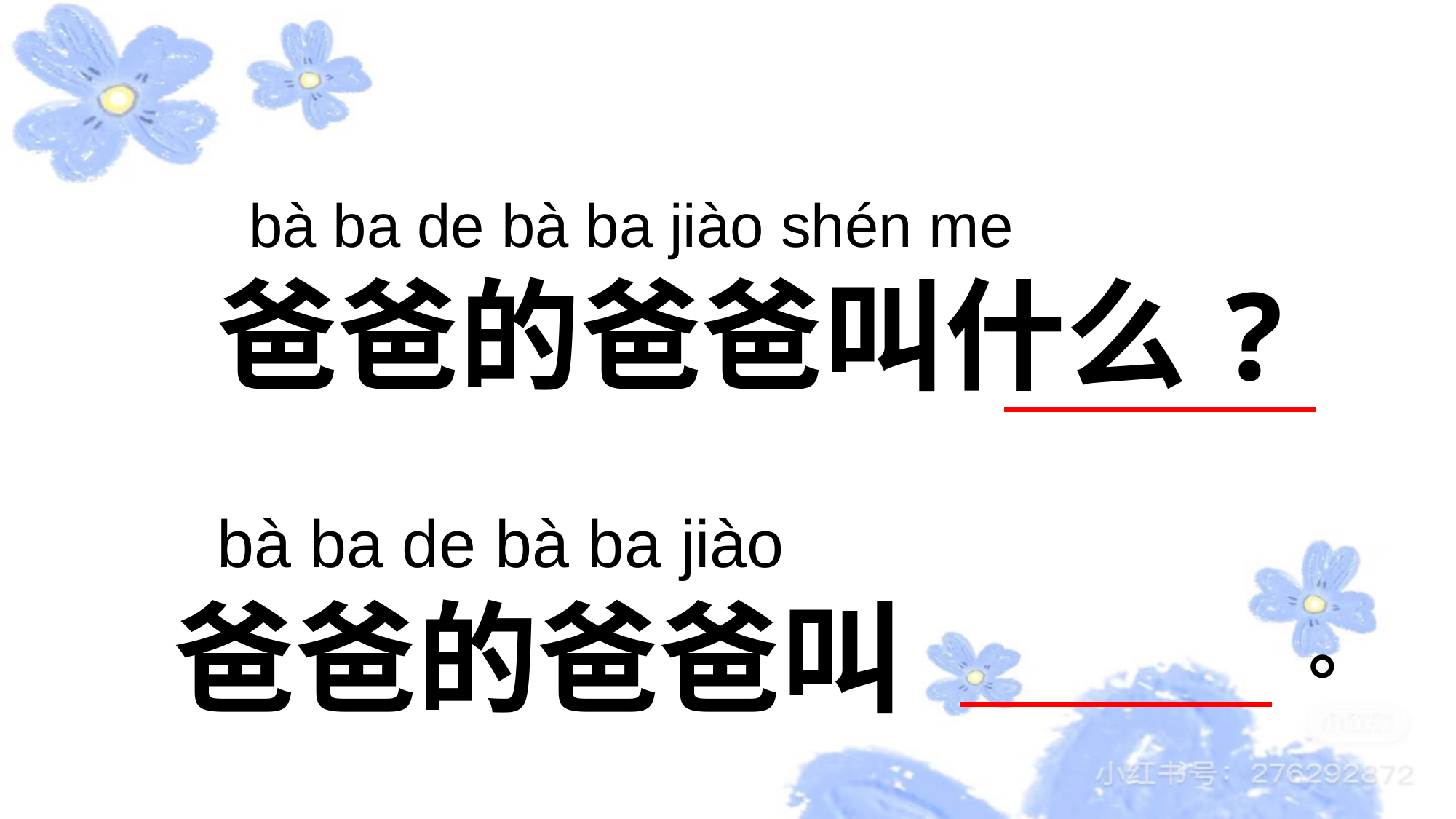

bà ba de bà ba jiào shén me
爸爸的爸爸叫什么?
bà ba de bà ba jiào
爸爸的爸爸叫
。